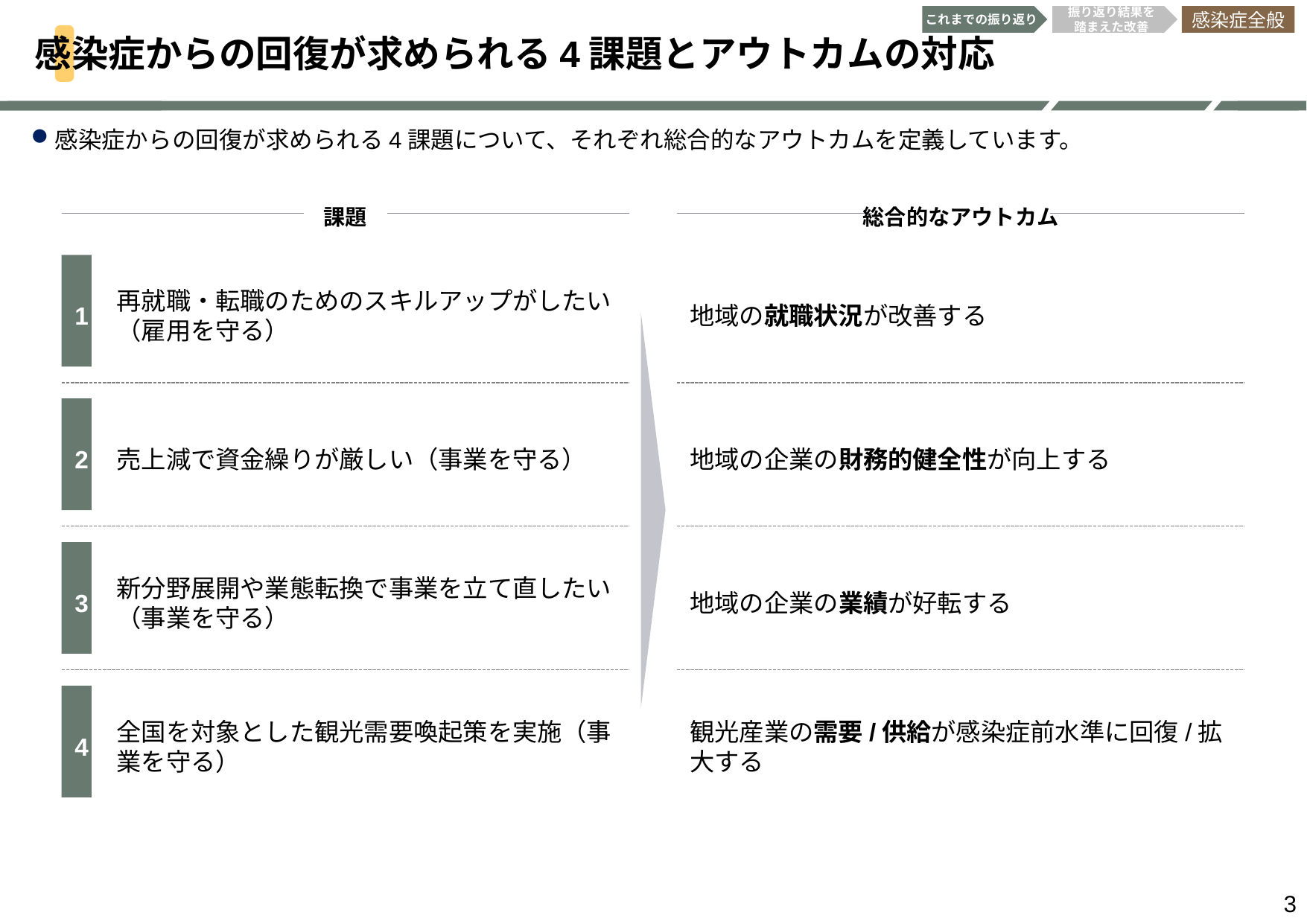

これまでの振り返り
振り返り結果を
踏まえた改善
感染症全般
感染症からの回復が求められる4課題とアウトカムの対応
感染症からの回復が求められる4課題について、それぞれ総合的なアウトカムを定義しています。
課題
総合的なアウトカム
1
再就職・転職のためのスキルアップがしたい（雇用を守る）
地域の就職状況が改善する
2
売上減で資金繰りが厳しい（事業を守る）
地域の企業の財務的健全性が向上する

3
新分野展開や業態転換で事業を立て直したい（事業を守る）
地域の企業の業績が好転する
4
全国を対象とした観光需要喚起策を実施（事業を守る）
観光産業の需要/供給が感染症前水準に回復/拡大する
3